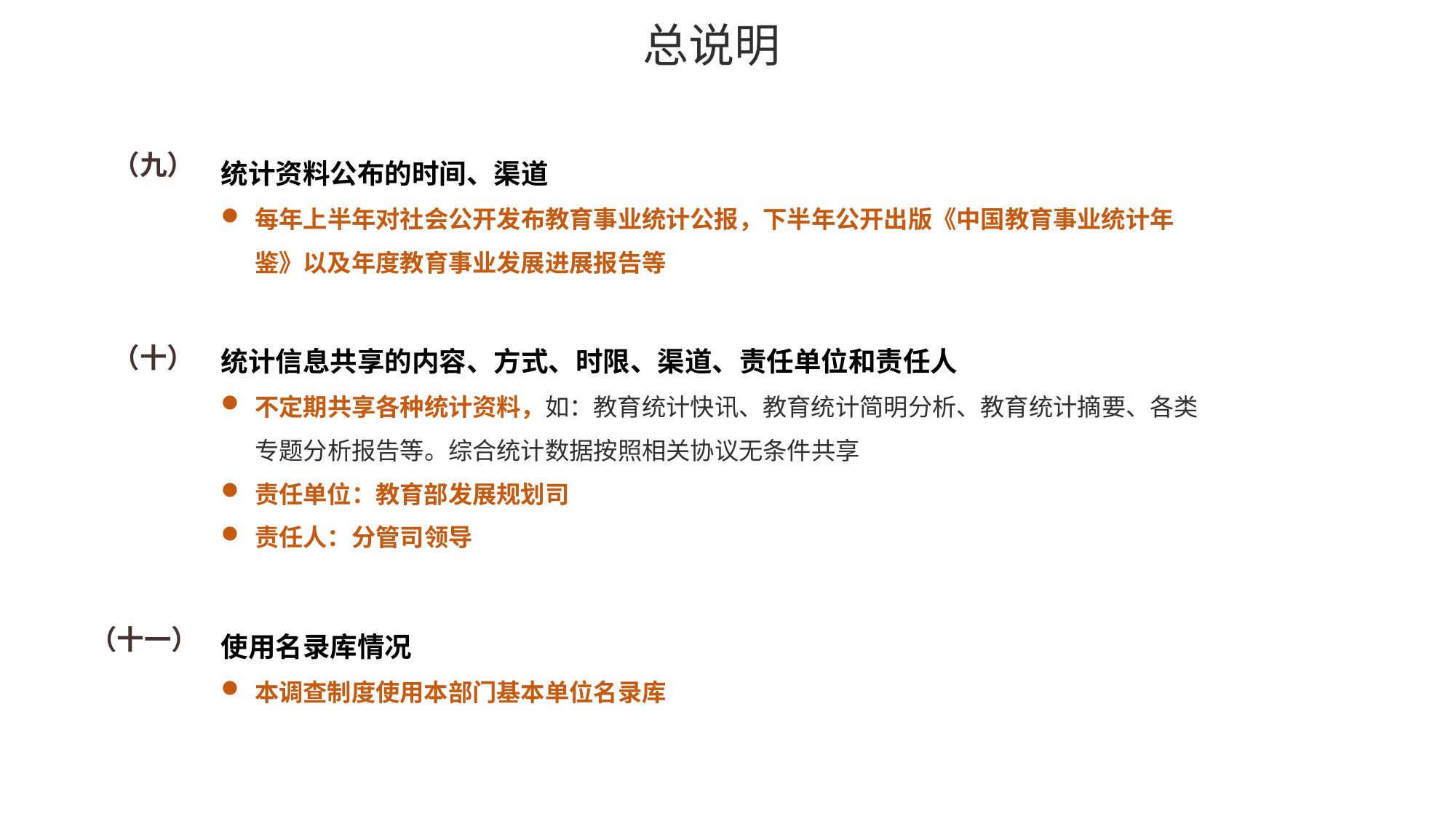

# 总说明
统计资料公布的时间、渠道
每年上半年对社会公开发布教育事业统计公报，下半年公开出版《中国教育事业统计年鉴》以及年度教育事业发展进展报告等
（九）
统计信息共享的内容、方式、时限、渠道、责任单位和责任人
不定期共享各种统计资料，如：教育统计快讯、教育统计简明分析、教育统计摘要、各类专题分析报告等。综合统计数据按照相关协议无条件共享
责任单位：教育部发展规划司
责任人：分管司领导
（十）
使用名录库情况
本调查制度使用本部门基本单位名录库
（十一）